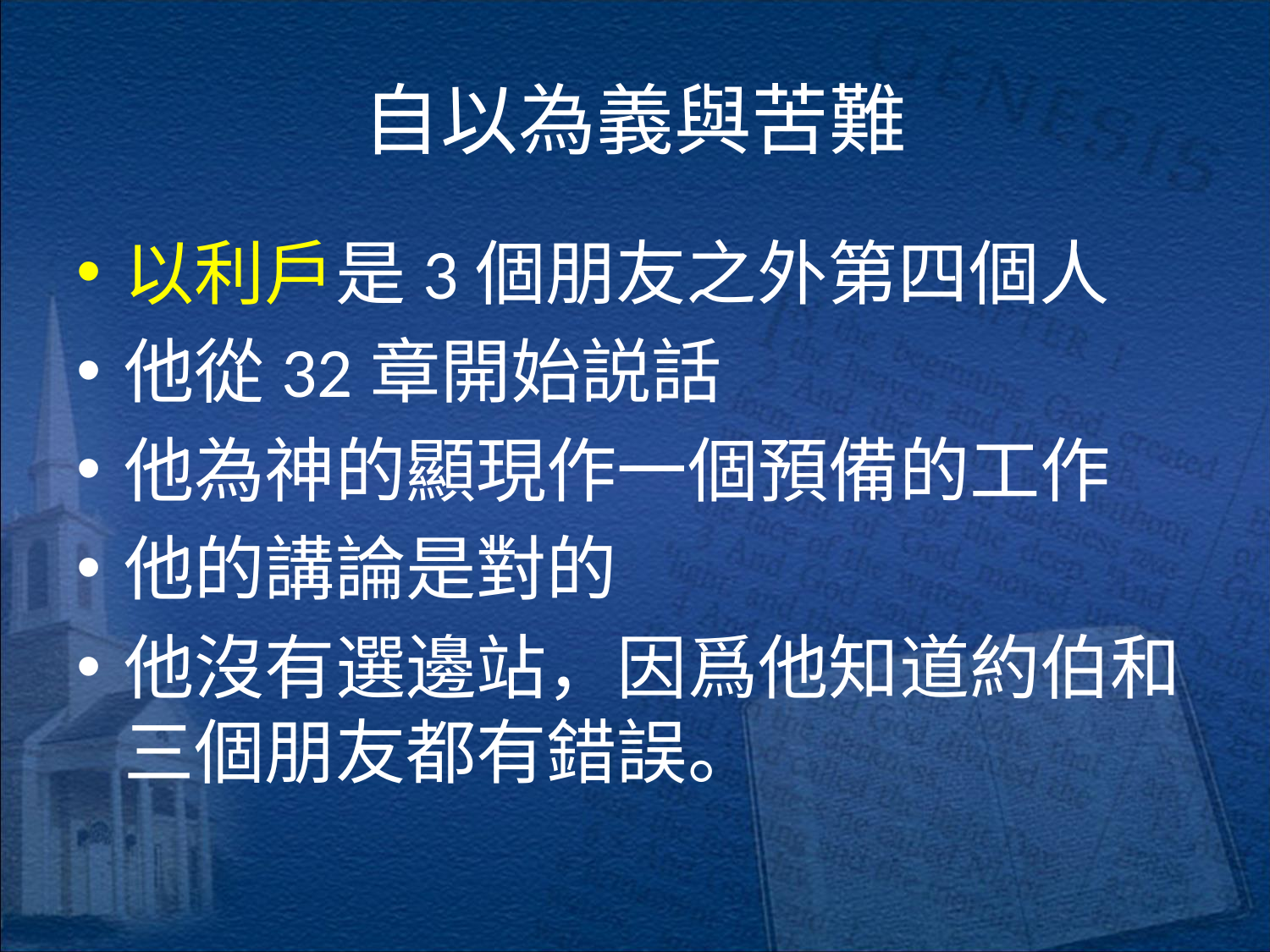

# 自以為義與苦難
以利戶是3個朋友之外第四個人
他從32章開始説話
他為神的顯現作一個預備的工作
他的講論是對的
他沒有選邊站，因爲他知道約伯和三個朋友都有錯誤。